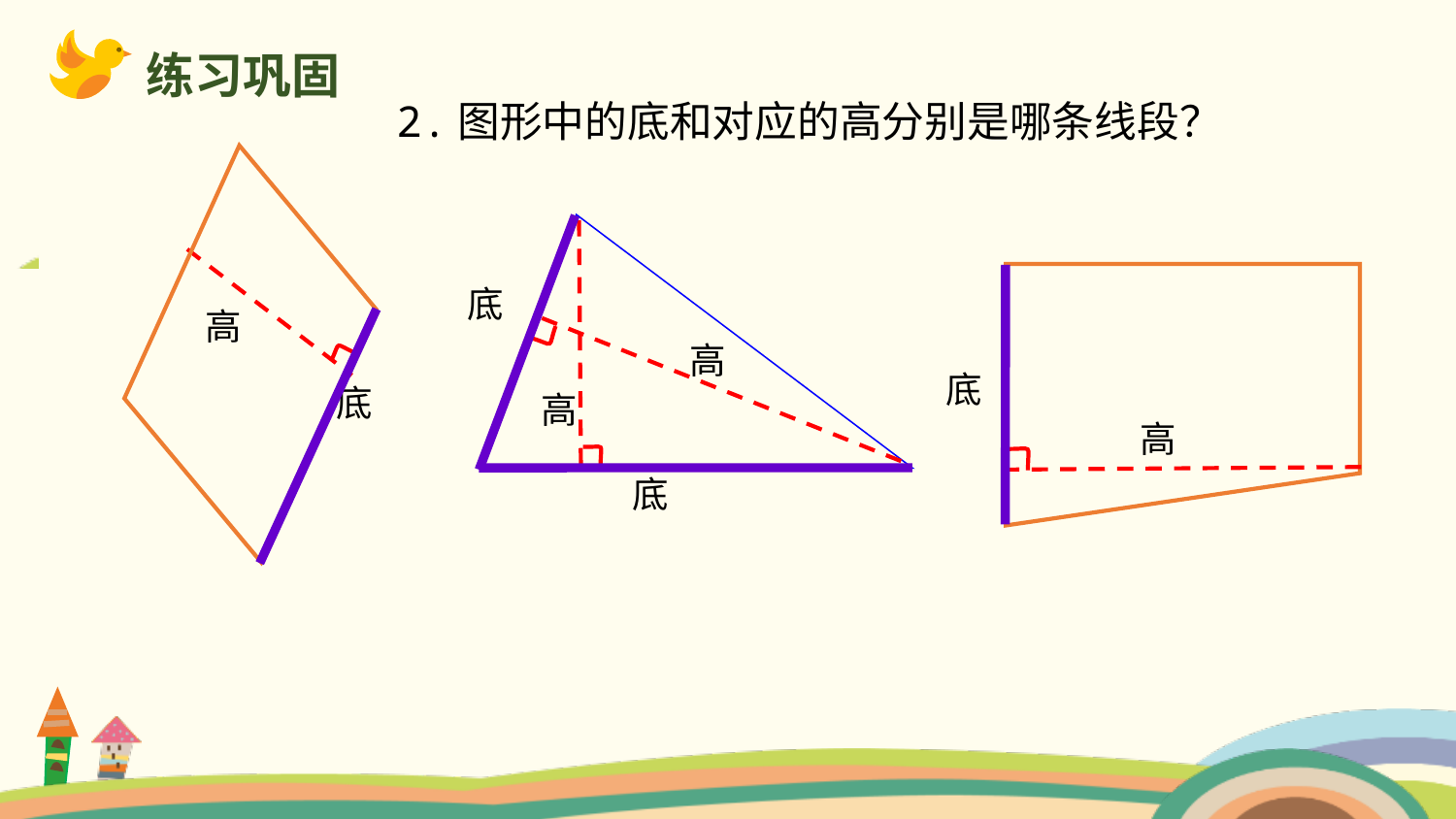

练习巩固
2.图形中的底和对应的高分别是哪条线段？

底
高

高

底
底
高
高

底